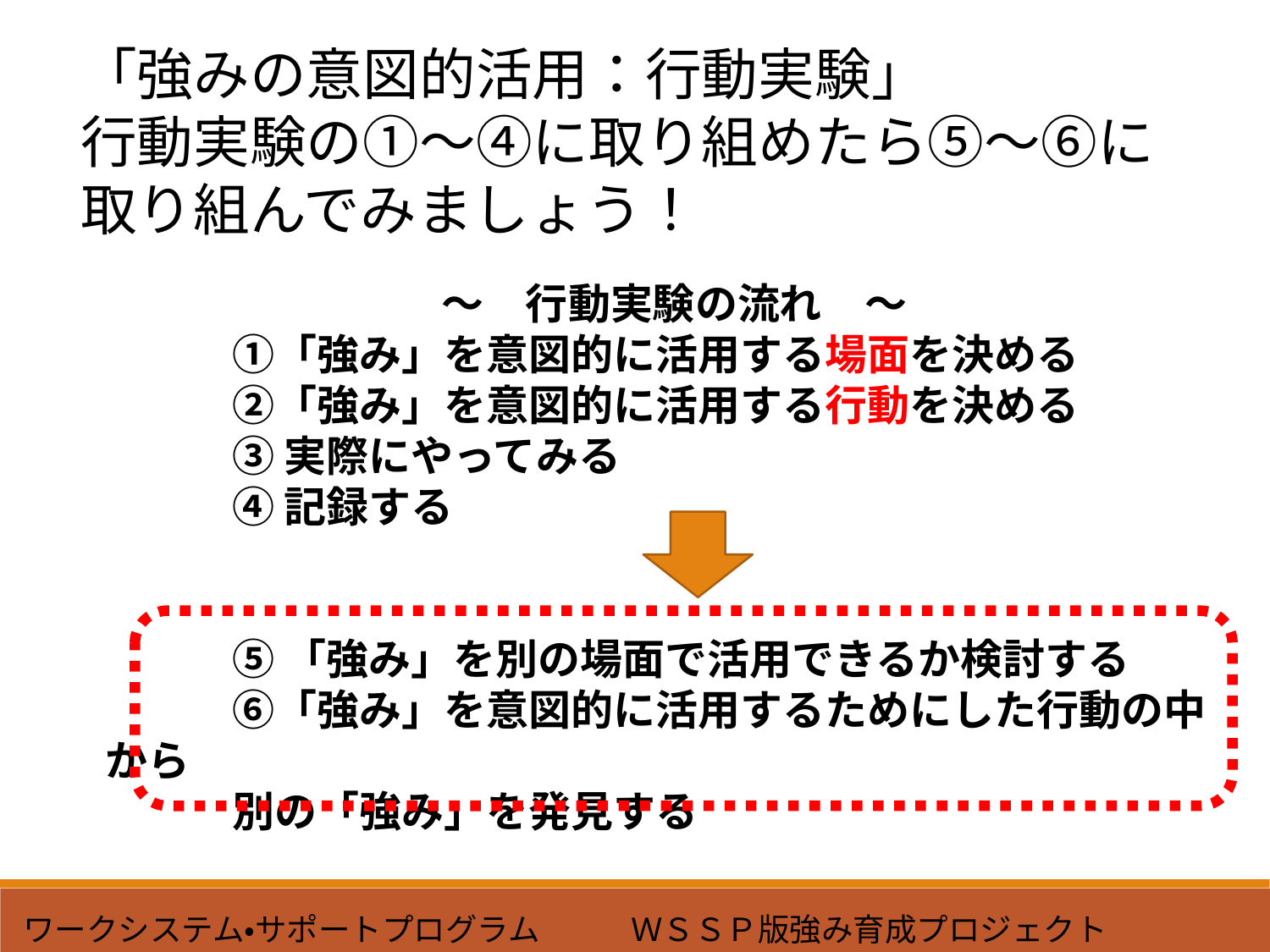

「強みの意図的活用：行動実験」
行動実験の①～④に取り組めたら⑤～⑥に取り組んでみましょう！
～　行動実験の流れ　～
　　　①「強み」を意図的に活用する場面を決める
　　　②「強み」を意図的に活用する行動を決める
　　　③ 実際にやってみる
　　　④ 記録する

　　　⑤ 「強み」を別の場面で活用できるか検討する
　　　⑥「強み」を意図的に活用するためにした行動の中から
　　　別の「強み」を発見する

ワークシステム・サポートプログラム
ＷＳＳＰ版強み育成プロジェクト